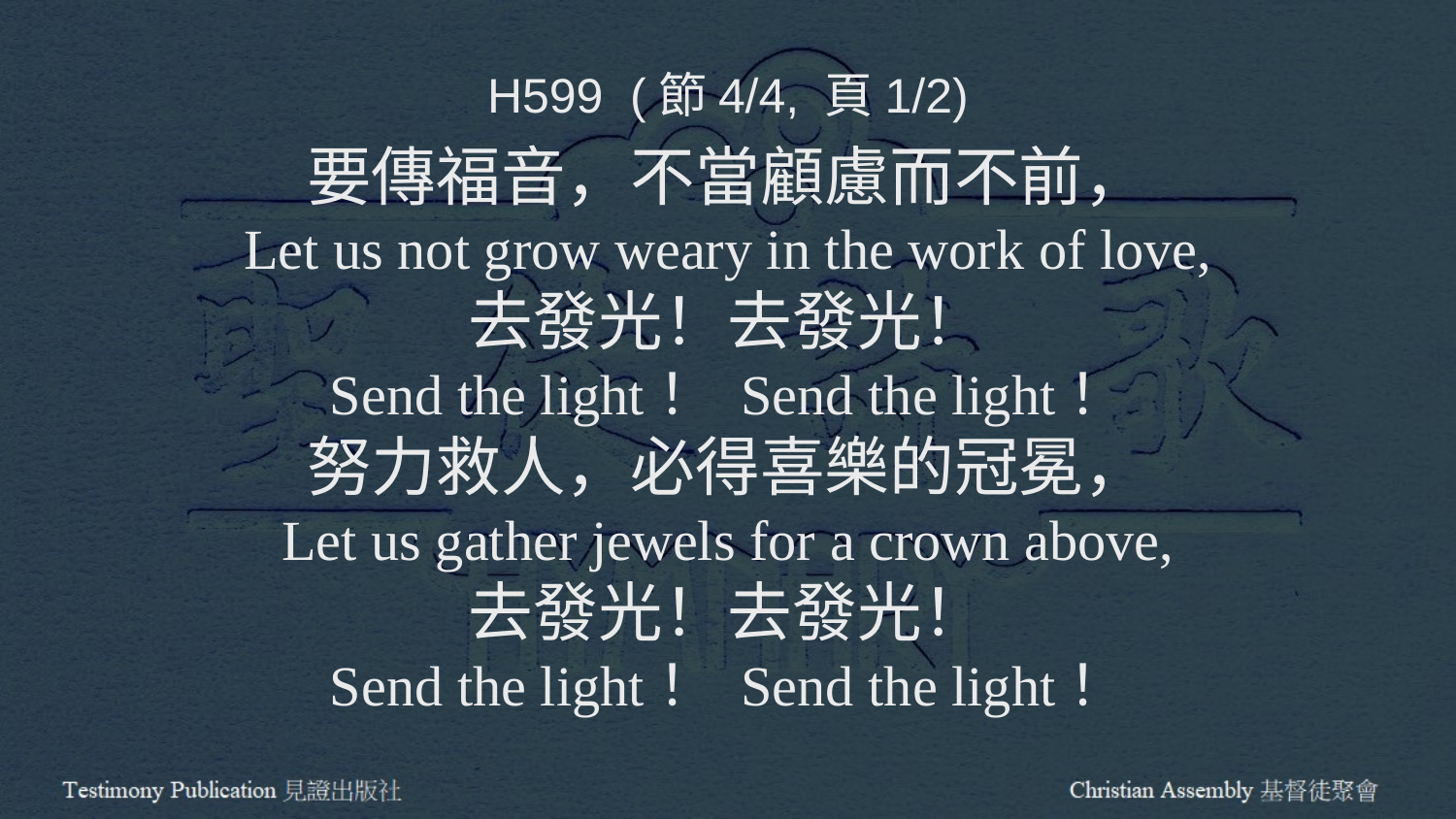

H599  (節4/4, 頁1/2)
要傳福音，不當顧慮而不前，
Let us not grow weary in the work of love,
去發光！去發光！
Send the light！ Send the light！
努力救人，必得喜樂的冠冕，
Let us gather jewels for a crown above,
去發光！去發光！
Send the light！ Send the light！